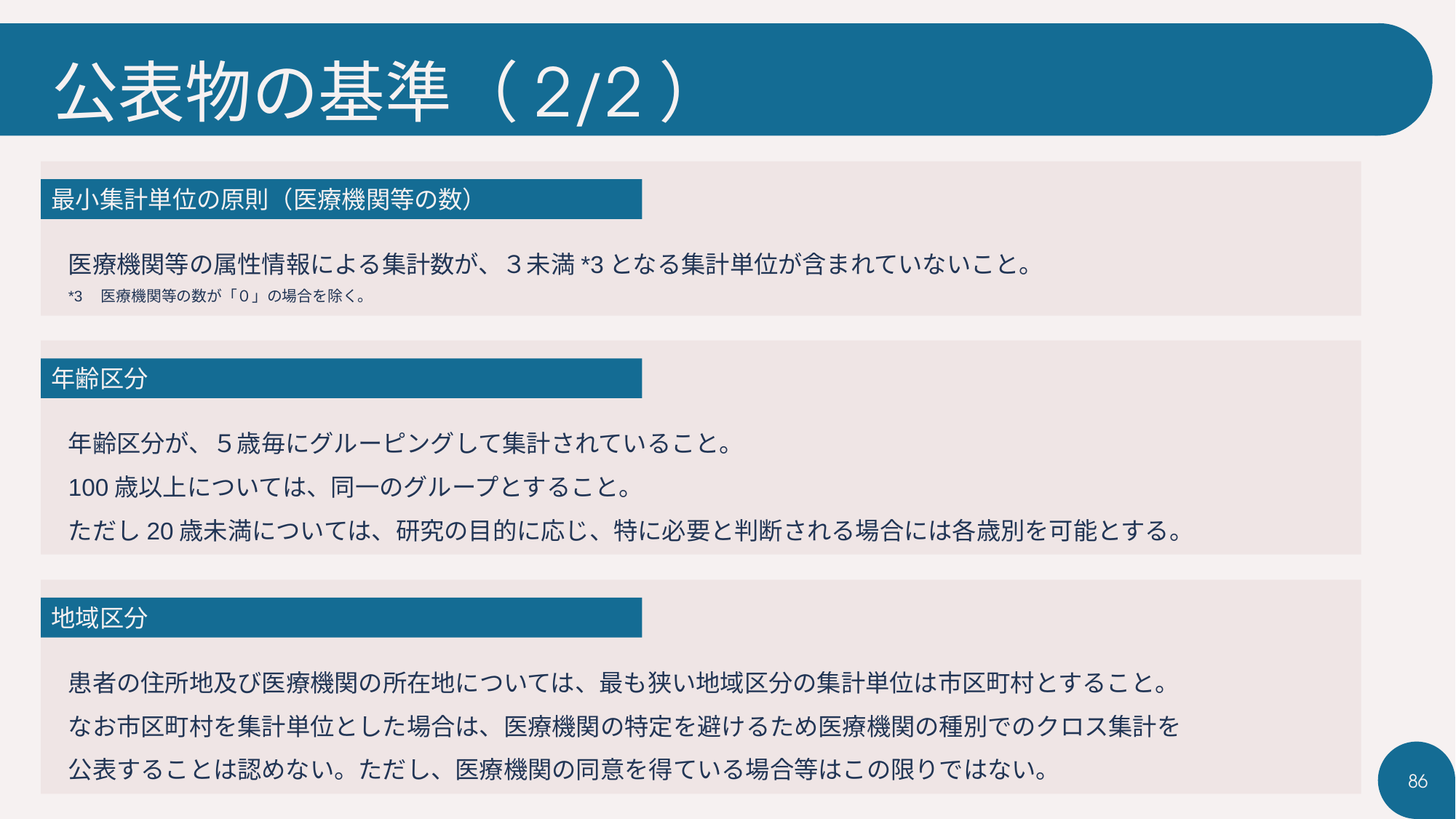

# 公表物の基準（2/2）

最小集計単位の原則（医療機関等の数）
医療機関等の属性情報による集計数が、３未満*3となる集計単位が含まれていないこと。
*3　医療機関等の数が「０」の場合を除く。

年齢区分
年齢区分が、５歳毎にグルーピングして集計されていること。
100歳以上については、同一のグループとすること。
ただし20歳未満については、研究の目的に応じ、特に必要と判断される場合には各歳別を可能とする。

地域区分
患者の住所地及び医療機関の所在地については、最も狭い地域区分の集計単位は市区町村とすること。
なお市区町村を集計単位とした場合は、医療機関の特定を避けるため医療機関の種別でのクロス集計を
公表することは認めない。ただし、医療機関の同意を得ている場合等はこの限りではない。
86